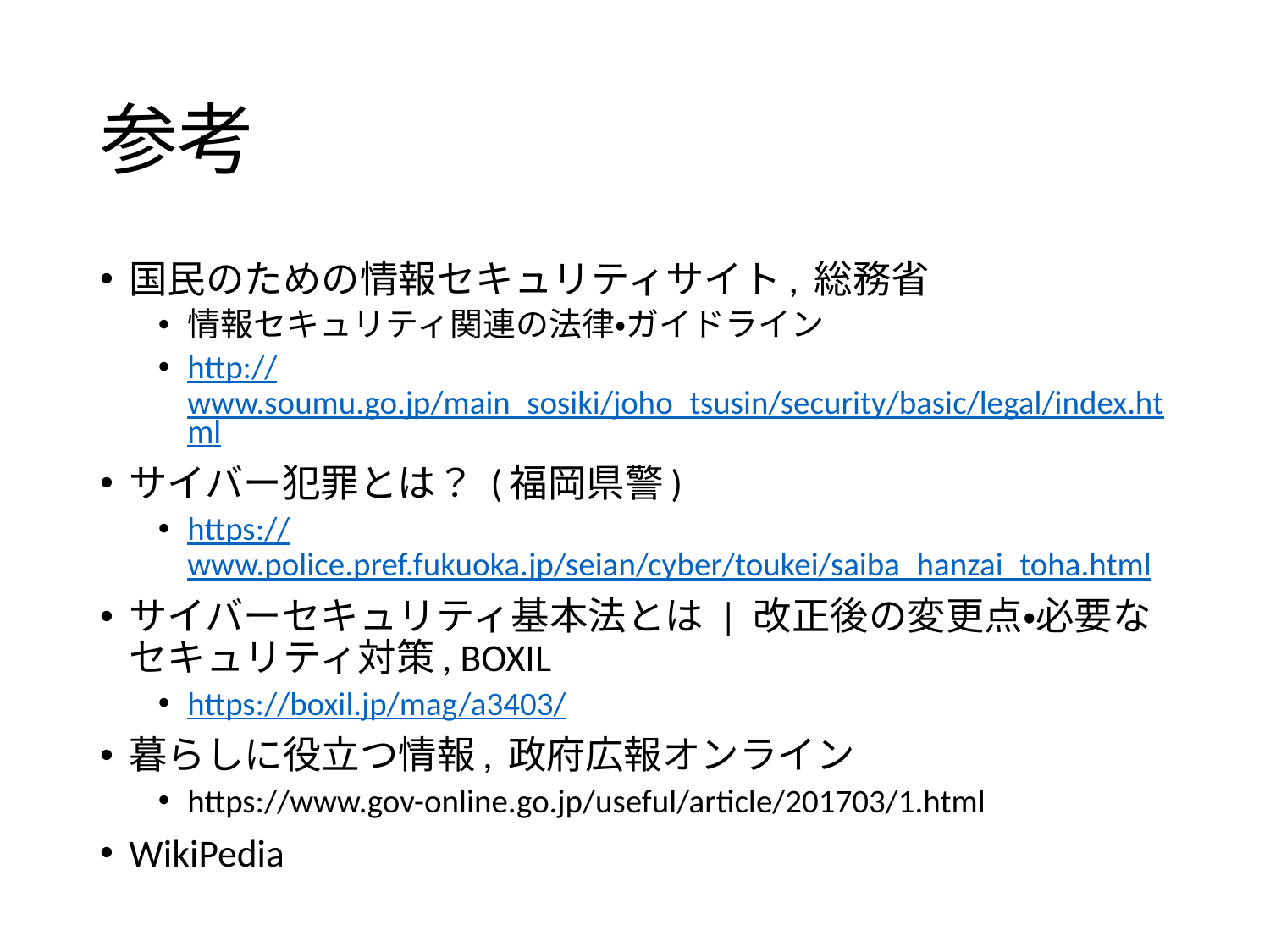

# 参考
国民のための情報セキュリティサイト, 総務省
情報セキュリティ関連の法律・ガイドライン
http://www.soumu.go.jp/main_sosiki/joho_tsusin/security/basic/legal/index.html
サイバー犯罪とは？ (福岡県警)
https://www.police.pref.fukuoka.jp/seian/cyber/toukei/saiba_hanzai_toha.html
サイバーセキュリティ基本法とは | 改正後の変更点・必要なセキュリティ対策, BOXIL
https://boxil.jp/mag/a3403/
暮らしに役立つ情報, 政府広報オンライン
https://www.gov-online.go.jp/useful/article/201703/1.html
WikiPedia